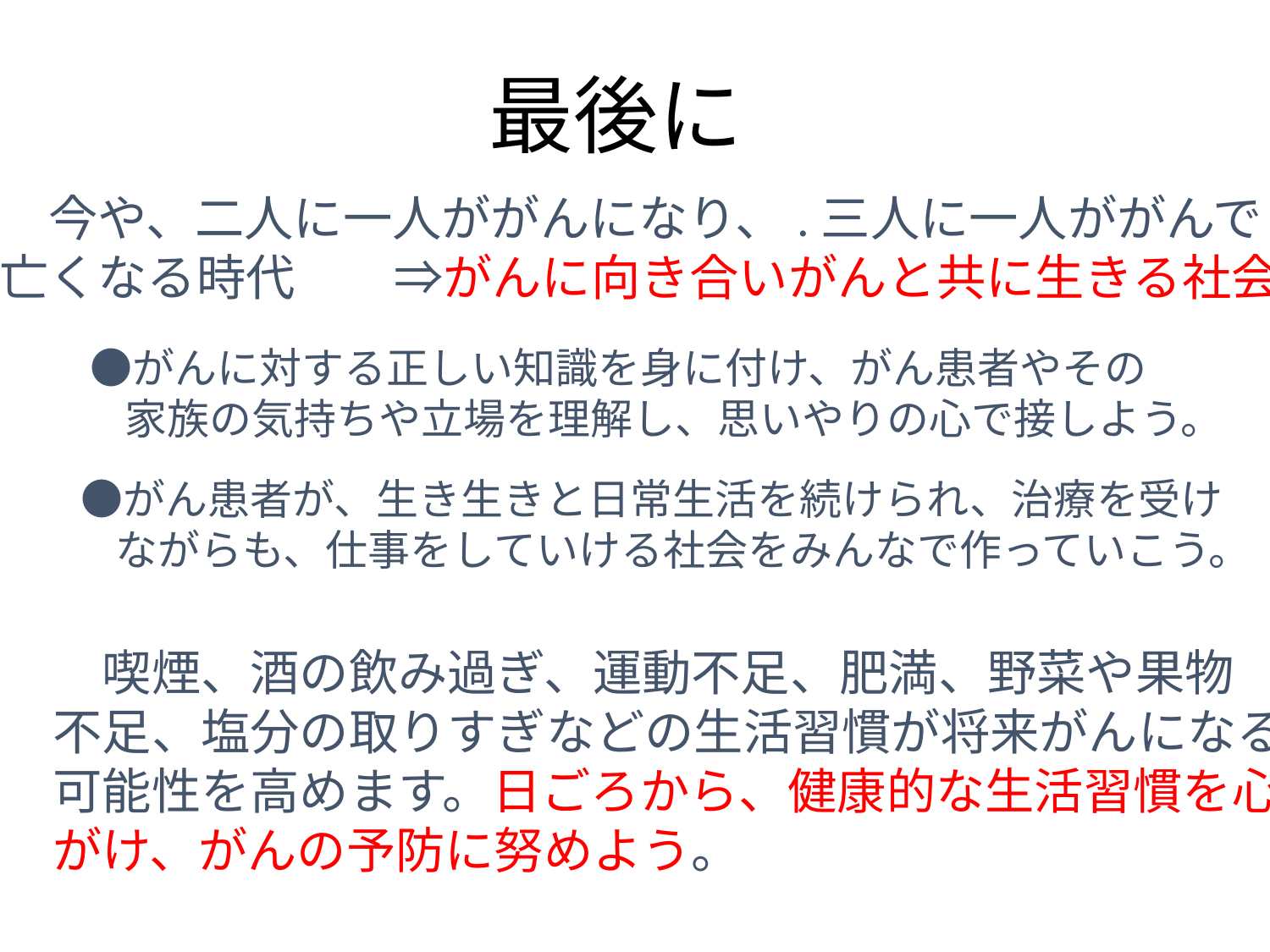

最後に
　今や、二人に一人ががんになり、.三人に一人ががんで
亡くなる時代　　⇒がんに向き合いがんと共に生きる社会
　●がんに対する正しい知識を身に付け、がん患者やその
       家族の気持ちや立場を理解し、思いやりの心で接しよう。
　 ●がん患者が、生き生きと日常生活を続けられ、治療を受け
        ながらも、仕事をしていける社会をみんなで作っていこう。
　喫煙、酒の飲み過ぎ、運動不足、肥満、野菜や果物
不足、塩分の取りすぎなどの生活習慣が将来がんになる
可能性を高めます。日ごろから、健康的な生活習慣を心
がけ、がんの予防に努めよう。